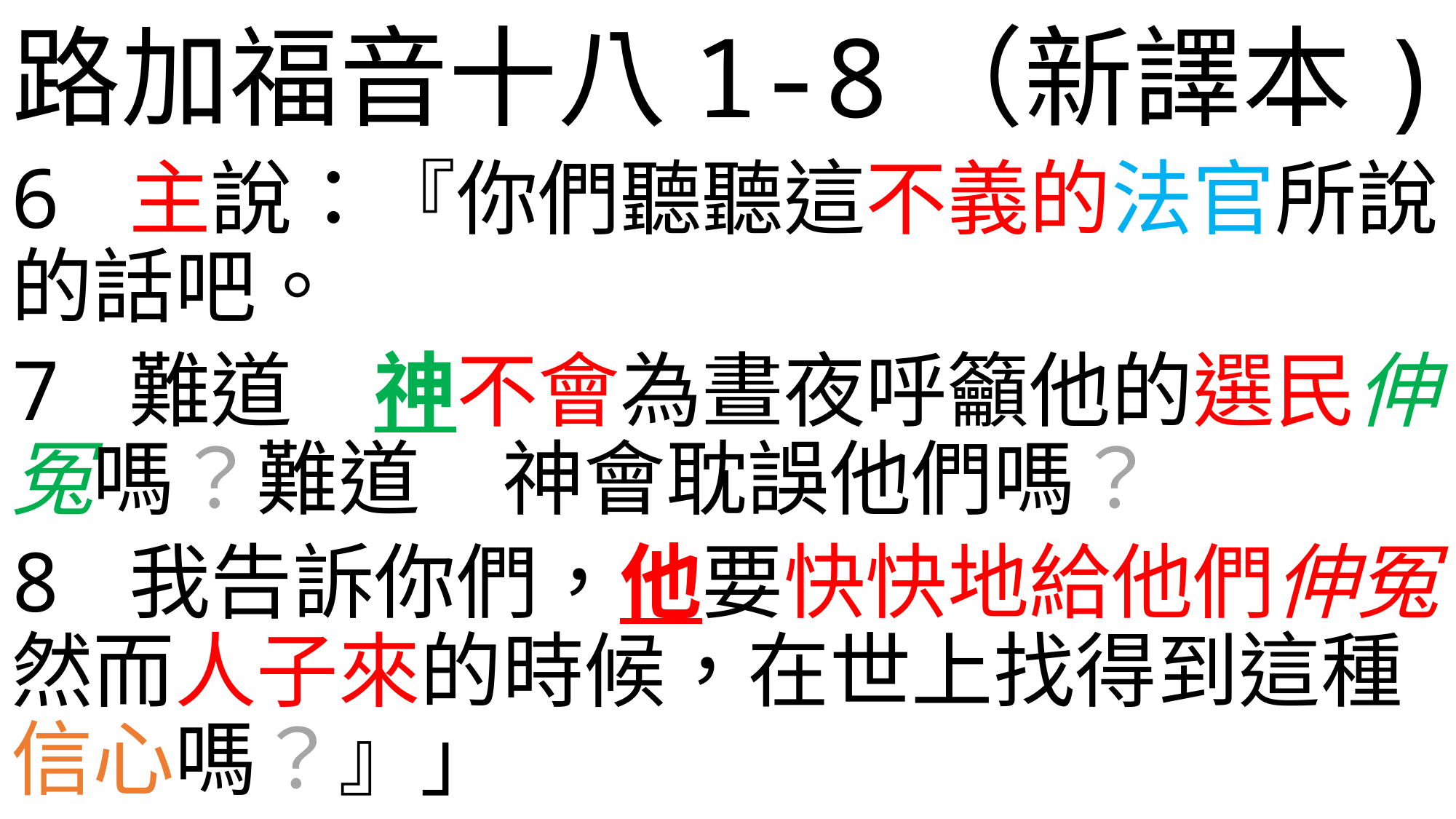

# 路加福音十八1-8（新譯本)
6 主說：『你們聽聽這不義的法官所說的話吧。
7 難道　神不會為晝夜呼籲他的選民伸冤嗎？難道　神會耽誤他們嗎？
8 我告訴你們，他要快快地給他們伸冤。然而人子來的時候，在世上找得到這種信心嗎？』」